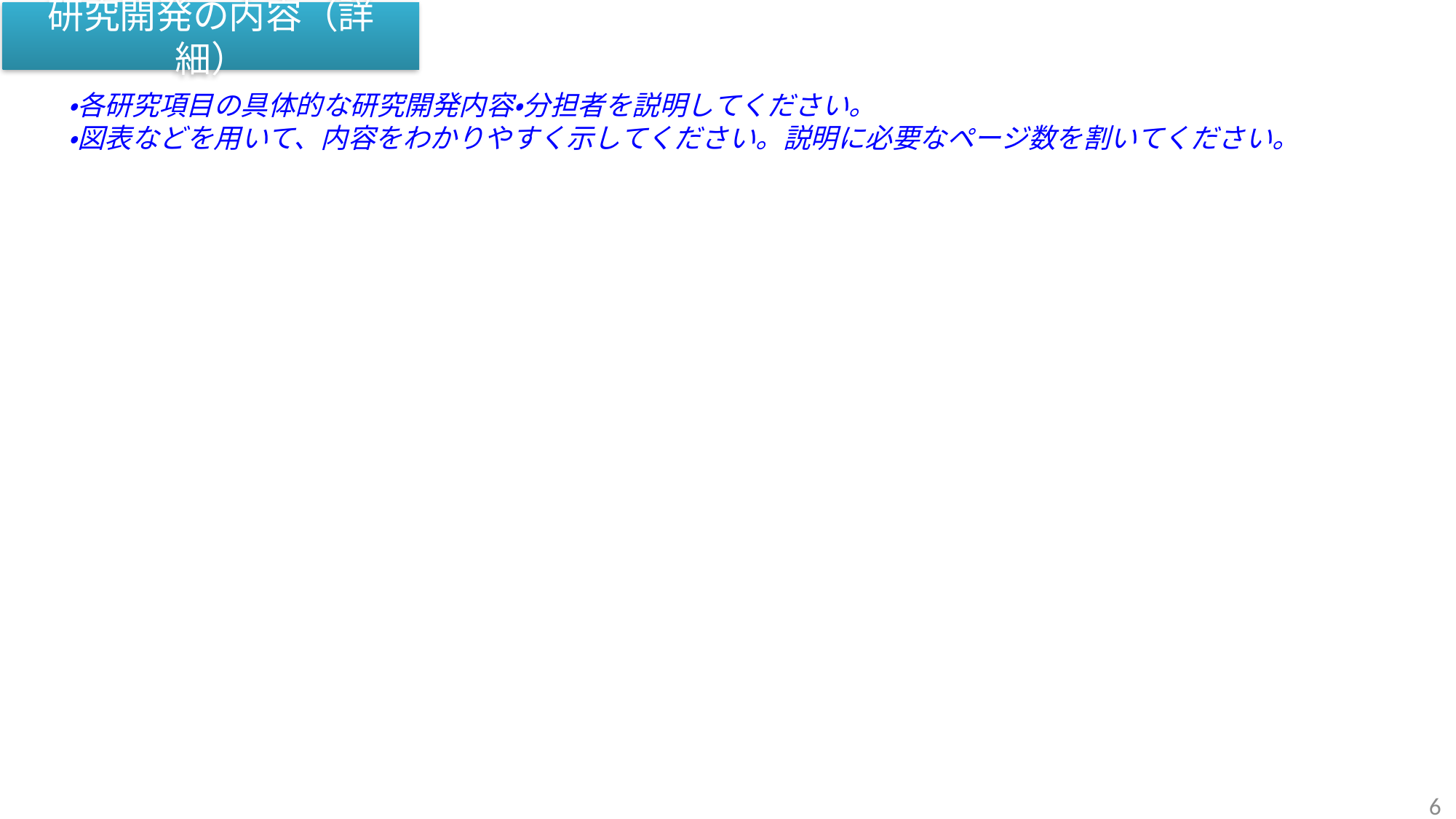

# 研究開発の内容（詳細）
・各研究項目の具体的な研究開発内容・分担者を説明してください。
・図表などを用いて、内容をわかりやすく示してください。説明に必要なページ数を割いてください。
6